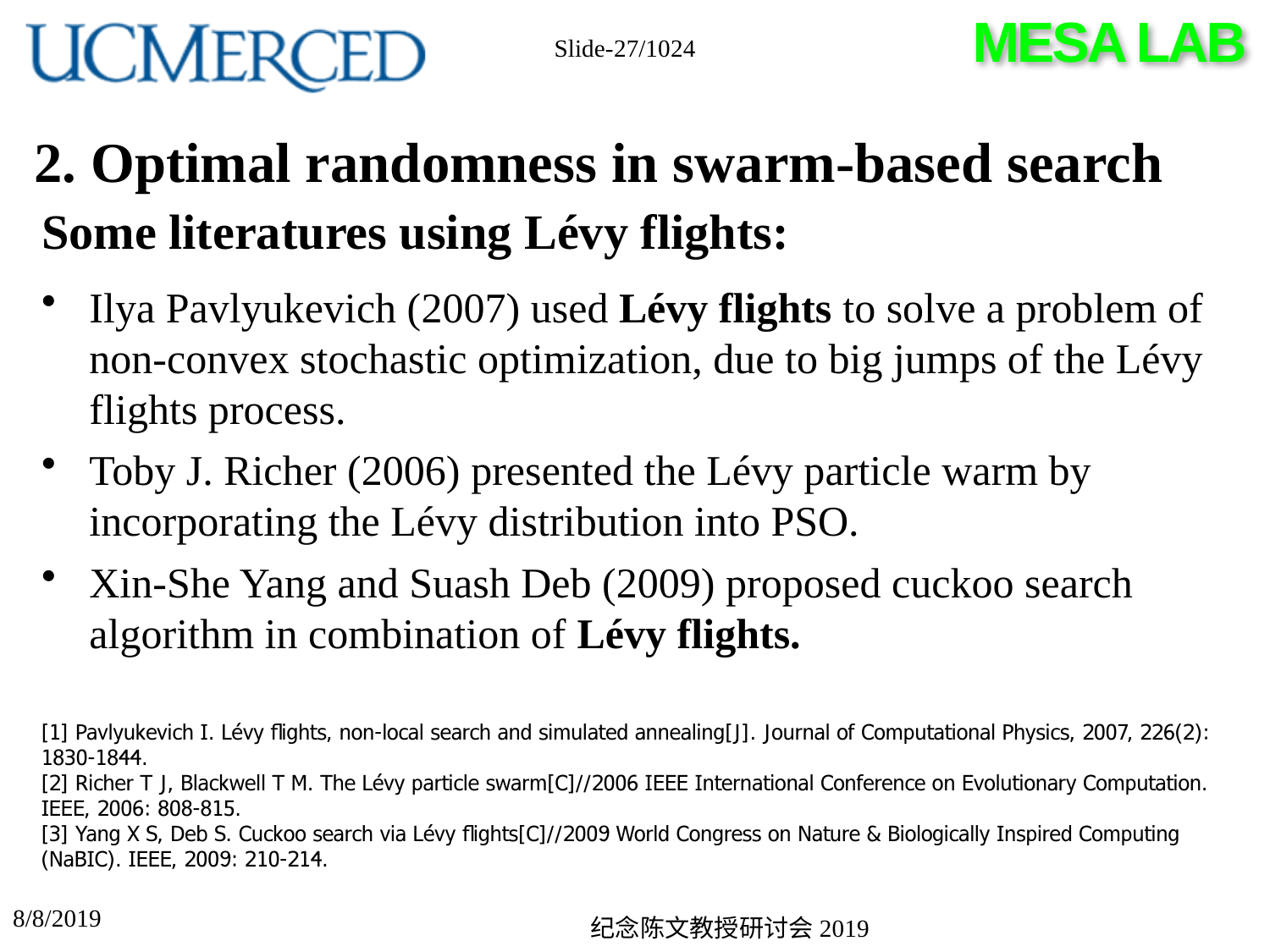

Slide-27/1024
# 2. Optimal randomness in swarm-based search
Some literatures using Lévy flights:
Ilya Pavlyukevich (2007) used Lévy flights to solve a problem of non-convex stochastic optimization, due to big jumps of the Lévy flights process.
Toby J. Richer (2006) presented the Lévy particle warm by incorporating the Lévy distribution into PSO.
Xin-She Yang and Suash Deb (2009) proposed cuckoo search algorithm in combination of Lévy flights.
[1] Pavlyukevich I. Lévy flights, non-local search and simulated annealing[J]. Journal of Computational Physics, 2007, 226(2): 1830-1844.
[2] Richer T J, Blackwell T M. The Lévy particle swarm[C]//2006 IEEE International Conference on Evolutionary Computation. IEEE, 2006: 808-815.
[3] Yang X S, Deb S. Cuckoo search via Lévy flights[C]//2009 World Congress on Nature & Biologically Inspired Computing (NaBIC). IEEE, 2009: 210-214.
8/8/2019
纪念陈文教授研讨会2019